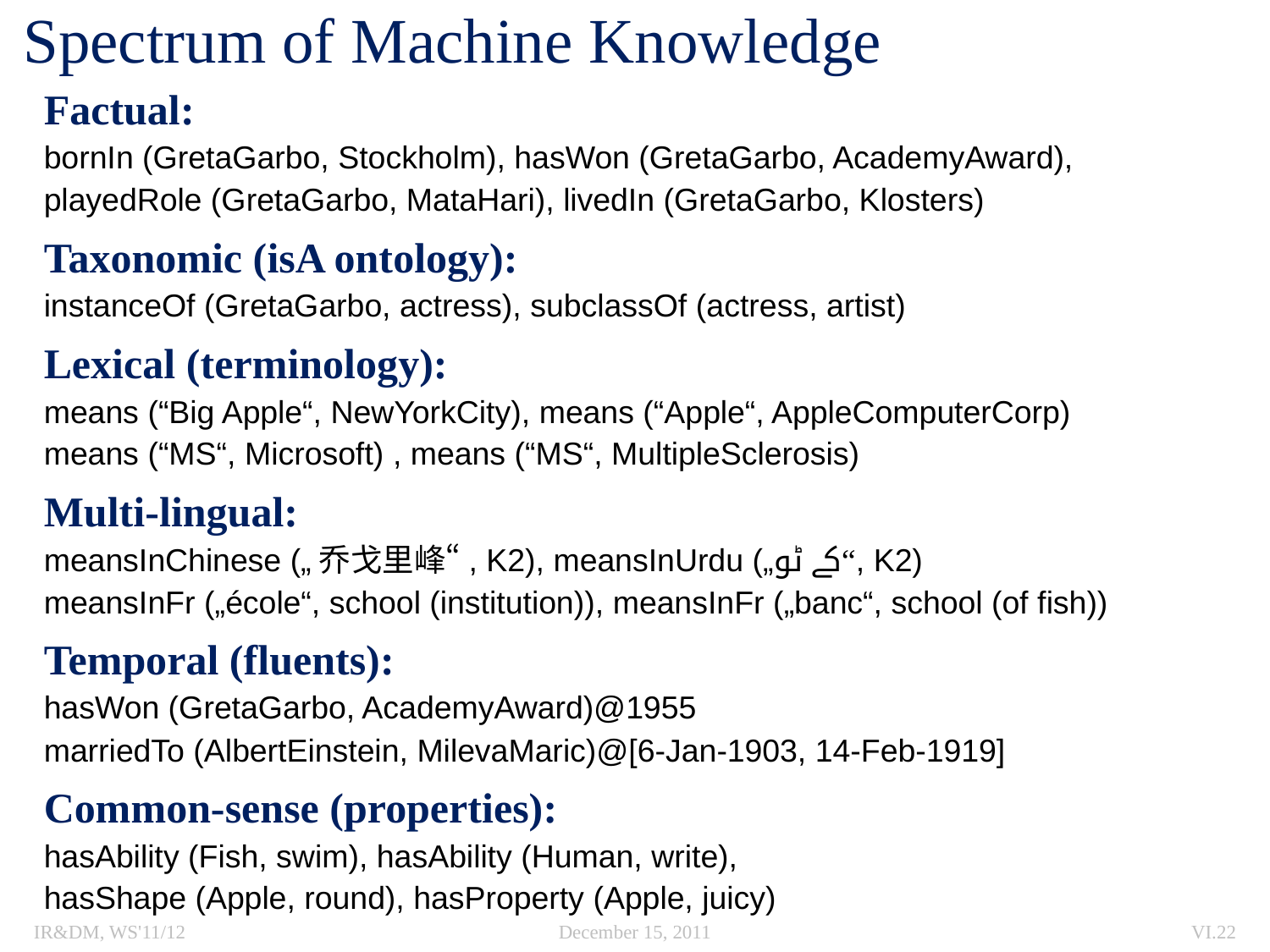

# Spectrum of Machine Knowledge
Factual:
bornIn (GretaGarbo, Stockholm), hasWon (GretaGarbo, AcademyAward),
playedRole (GretaGarbo, MataHari), livedIn (GretaGarbo, Klosters)
Taxonomic (isA ontology):
instanceOf (GretaGarbo, actress), subclassOf (actress, artist)
Lexical (terminology):
means (“Big Apple“, NewYorkCity), means (“Apple“, AppleComputerCorp)
means (“MS“, Microsoft) , means (“MS“, MultipleSclerosis)
Multi-lingual:
meansInChinese („乔戈里峰“, K2), meansInUrdu („کے ٹو“, K2)
meansInFr („école“, school (institution)), meansInFr („banc“, school (of fish))
Temporal (fluents):
hasWon (GretaGarbo, AcademyAward)@1955
marriedTo (AlbertEinstein, MilevaMaric)@[6-Jan-1903, 14-Feb-1919]
Common-sense (properties):
hasAbility (Fish, swim), hasAbility (Human, write),
hasShape (Apple, round), hasProperty (Apple, juicy)

IR&DM, WS'11/12
December 15, 2011
VI.22